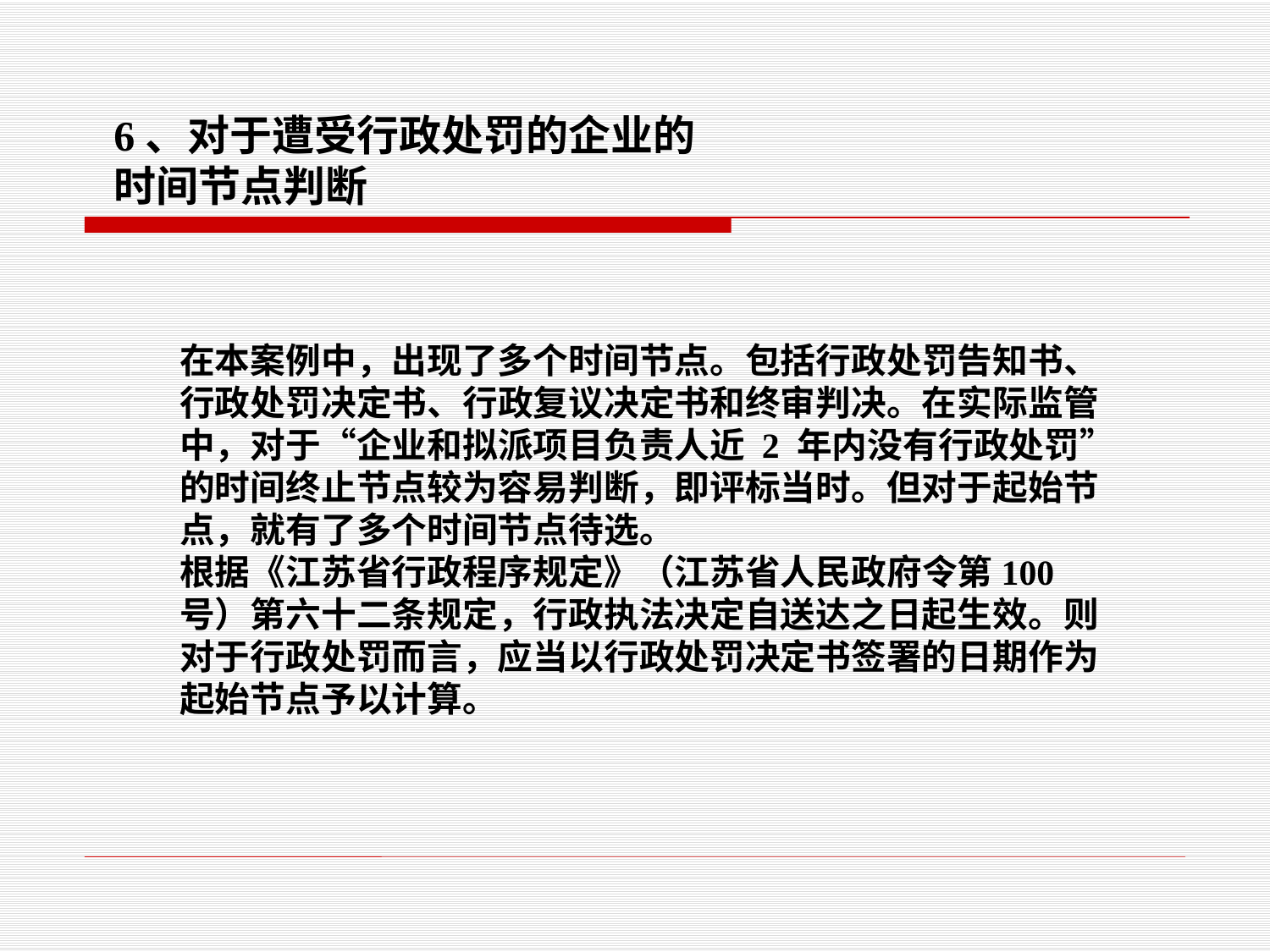

6、对于遭受行政处罚的企业的时间节点判断
在本案例中，出现了多个时间节点。包括行政处罚告知书、行政处罚决定书、行政复议决定书和终审判决。在实际监管中，对于“企业和拟派项目负责人近 2 年内没有行政处罚”的时间终止节点较为容易判断，即评标当时。但对于起始节点，就有了多个时间节点待选。
根据《江苏省行政程序规定》（江苏省人民政府令第100号）第六十二条规定，行政执法决定自送达之日起生效。则对于行政处罚而言，应当以行政处罚决定书签署的日期作为起始节点予以计算。